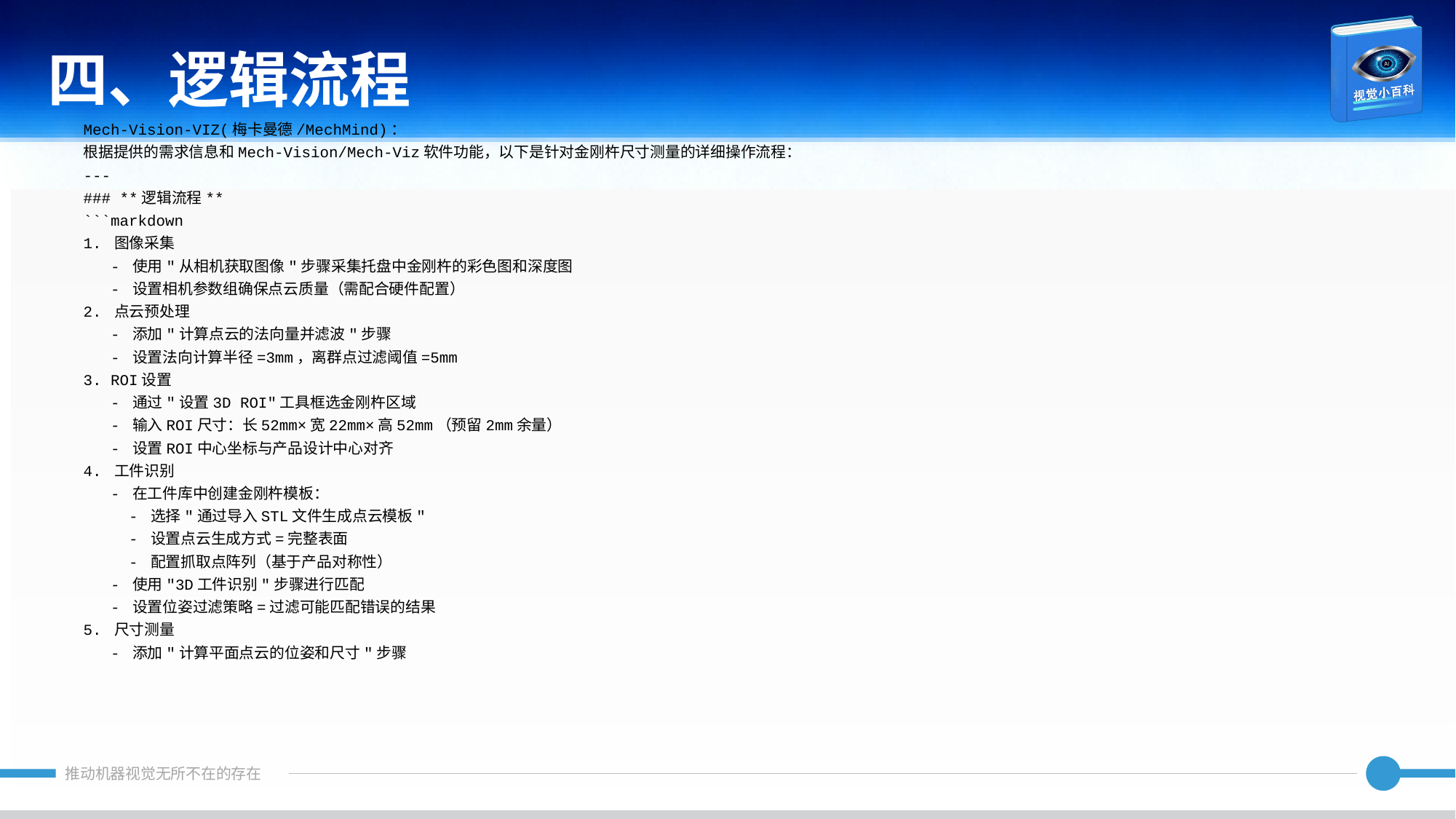

四、逻辑流程

Mech-Vision-VIZ(梅卡曼德/MechMind)：
根据提供的需求信息和Mech-Vision/Mech-Viz软件功能，以下是针对金刚杵尺寸测量的详细操作流程：
---
### **逻辑流程**
```markdown
1. 图像采集
   - 使用"从相机获取图像"步骤采集托盘中金刚杵的彩色图和深度图
   - 设置相机参数组确保点云质量（需配合硬件配置）
2. 点云预处理
   - 添加"计算点云的法向量并滤波"步骤
   - 设置法向计算半径=3mm，离群点过滤阈值=5mm
3. ROI设置
   - 通过"设置3D ROI"工具框选金刚杵区域
   - 输入ROI尺寸：长52mm×宽22mm×高52mm（预留2mm余量）
   - 设置ROI中心坐标与产品设计中心对齐
4. 工件识别
   - 在工件库中创建金刚杵模板：
     - 选择"通过导入STL文件生成点云模板"
     - 设置点云生成方式=完整表面
     - 配置抓取点阵列（基于产品对称性）
   - 使用"3D工件识别"步骤进行匹配
   - 设置位姿过滤策略=过滤可能匹配错误的结果
5. 尺寸测量
   - 添加"计算平面点云的位姿和尺寸"步骤
8